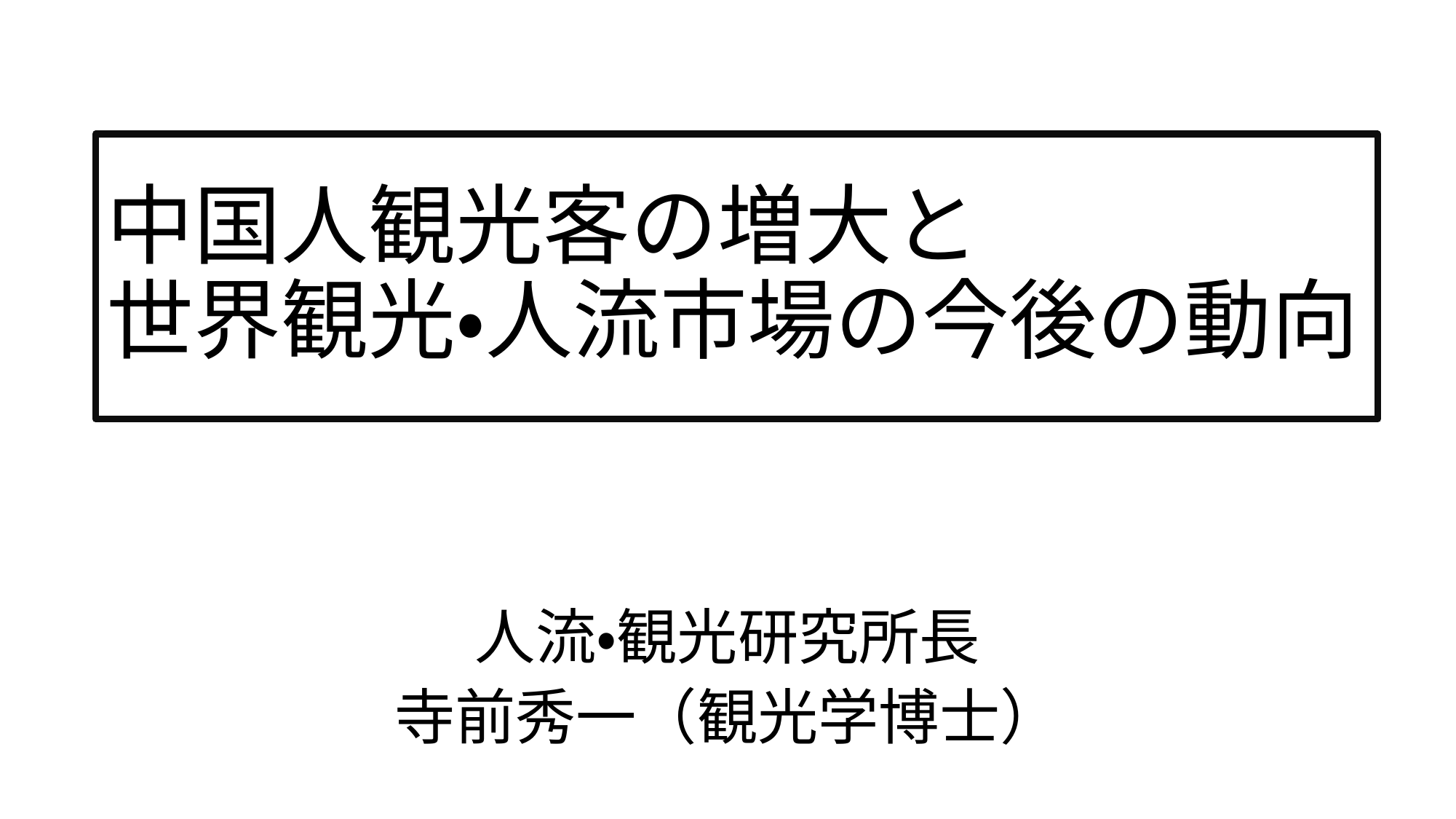

# 中国人観光客の増大と 世界観光・人流市場の今後の動向
人流・観光研究所長
寺前秀一（観光学博士）